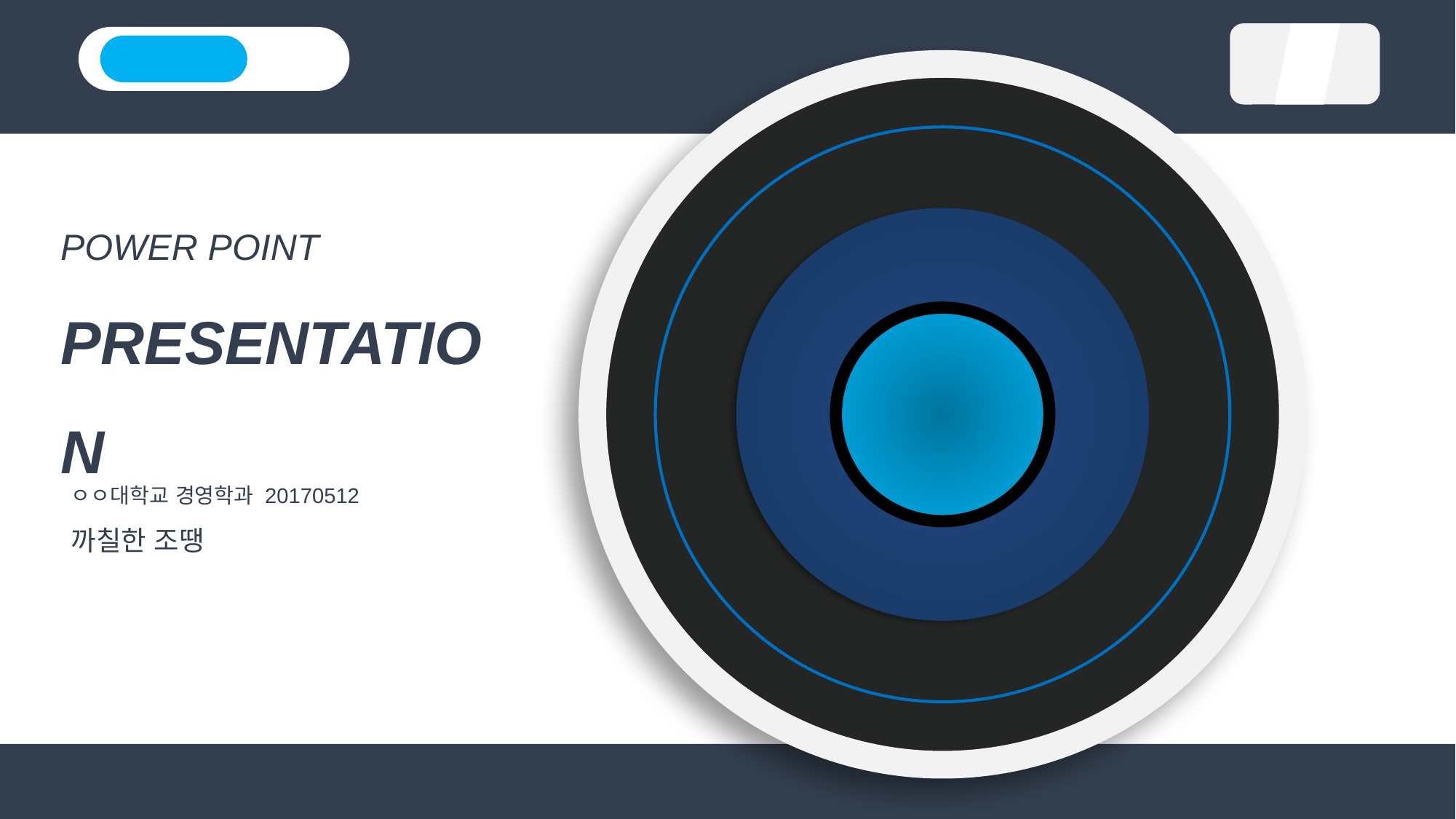

POWER POINT
PRESENTATION
ㅇㅇ대학교 경영학과 20170512
까칠한 조땡